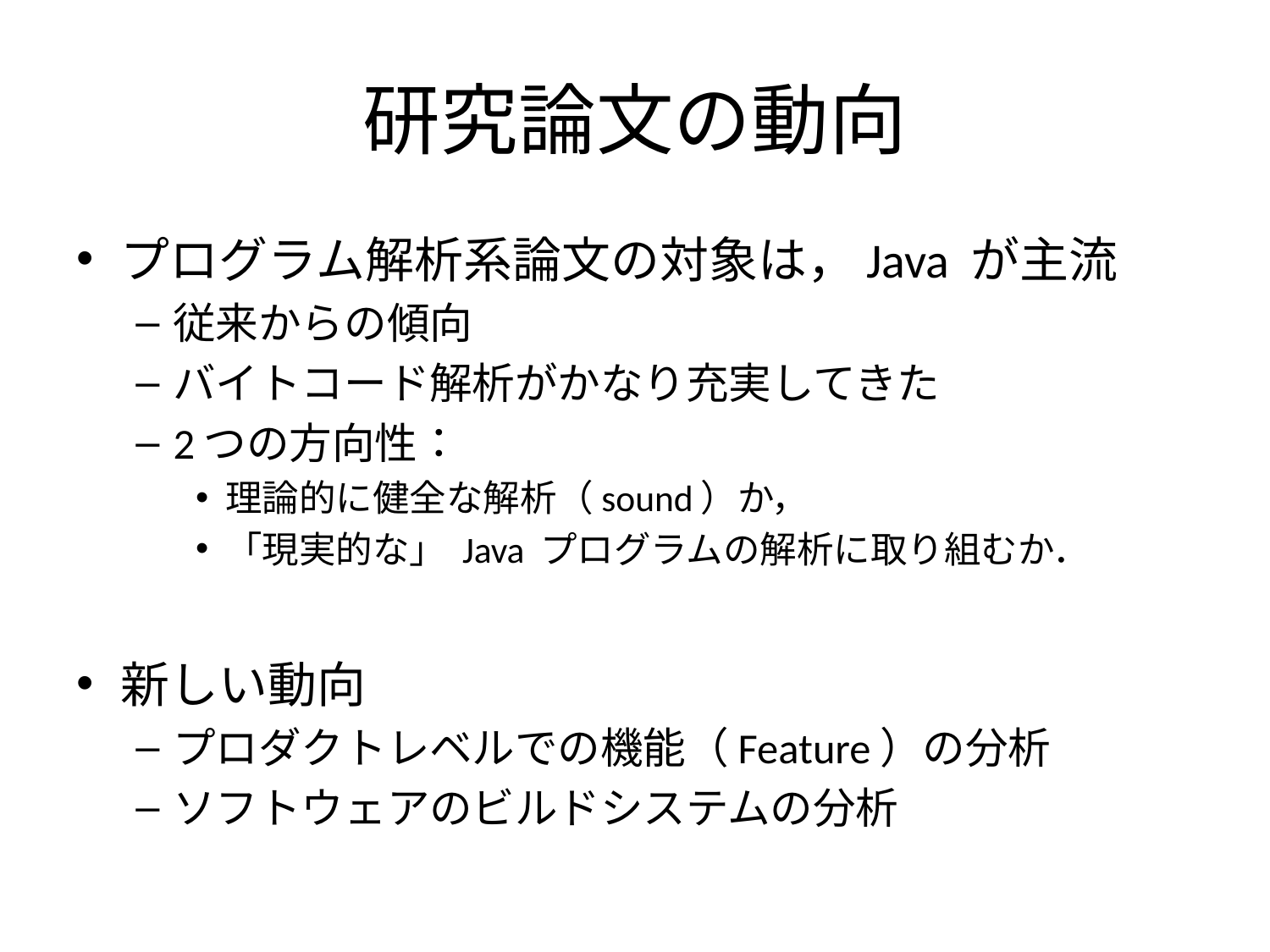

# 研究論文の動向
プログラム解析系論文の対象は，Java が主流
従来からの傾向
バイトコード解析がかなり充実してきた
2つの方向性：
理論的に健全な解析（sound）か，
「現実的な」 Java プログラムの解析に取り組むか．

新しい動向
プロダクトレベルでの機能（Feature）の分析
ソフトウェアのビルドシステムの分析